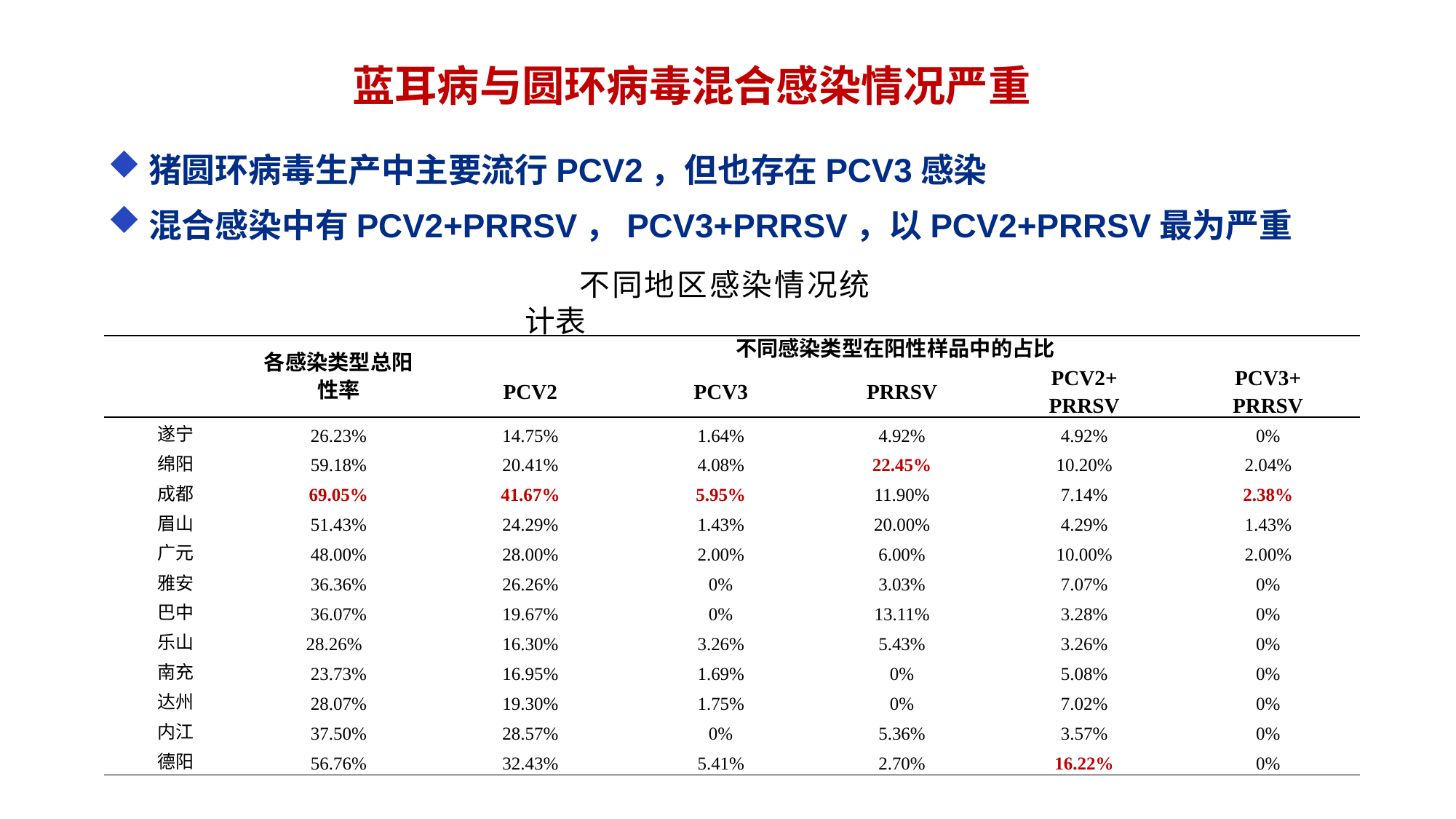

蓝耳病与圆环病毒混合感染情况严重
猪圆环病毒生产中主要流行PCV2，但也存在PCV3感染
混合感染中有PCV2+PRRSV，PCV3+PRRSV，以PCV2+PRRSV最为严重
   不同地区感染情况统计表
|  | 各感染类型总阳性率 | 不同感染类型在阳性样品中的占比 |  |  |  |  |
| --- | --- | --- | --- | --- | --- | --- |
|  |  | PCV2 | PCV3 | PRRSV | PCV2+ PRRSV | PCV3+ PRRSV |
| 遂宁 | 26.23% | 14.75% | 1.64% | 4.92% | 4.92% | 0% |
| 绵阳 | 59.18% | 20.41% | 4.08% | 22.45% | 10.20% | 2.04% |
| 成都 | 69.05% | 41.67% | 5.95% | 11.90% | 7.14% | 2.38% |
| 眉山 | 51.43% | 24.29% | 1.43% | 20.00% | 4.29% | 1.43% |
| 广元 | 48.00% | 28.00% | 2.00% | 6.00% | 10.00% | 2.00% |
| 雅安 | 36.36% | 26.26% | 0% | 3.03% | 7.07% | 0% |
| 巴中 | 36.07% | 19.67% | 0% | 13.11% | 3.28% | 0% |
| 乐山 | 28.26% | 16.30% | 3.26% | 5.43% | 3.26% | 0% |
| 南充 | 23.73% | 16.95% | 1.69% | 0% | 5.08% | 0% |
| 达州 | 28.07% | 19.30% | 1.75% | 0% | 7.02% | 0% |
| 内江 | 37.50% | 28.57% | 0% | 5.36% | 3.57% | 0% |
| 德阳 | 56.76% | 32.43% | 5.41% | 2.70% | 16.22% | 0% |